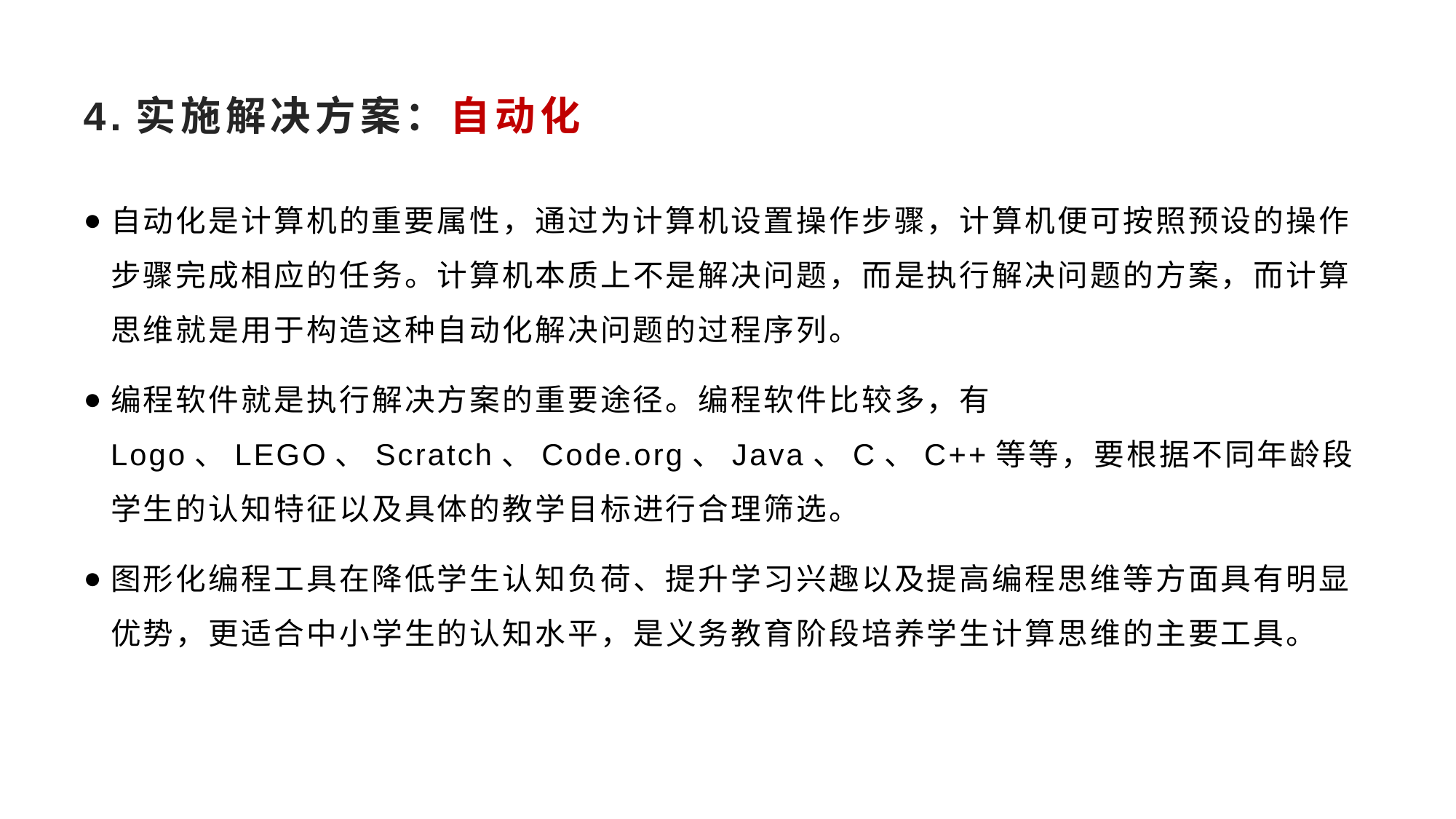

# 4.实施解决方案：自动化
自动化是计算机的重要属性，通过为计算机设置操作步骤，计算机便可按照预设的操作步骤完成相应的任务。计算机本质上不是解决问题，而是执行解决问题的方案，而计算思维就是用于构造这种自动化解决问题的过程序列。
编程软件就是执行解决方案的重要途径。编程软件比较多，有Logo、LEGO、Scratch、Code.org、Java、C、C++等等，要根据不同年龄段学生的认知特征以及具体的教学目标进行合理筛选。
图形化编程工具在降低学生认知负荷、提升学习兴趣以及提高编程思维等方面具有明显优势，更适合中小学生的认知水平，是义务教育阶段培养学生计算思维的主要工具。